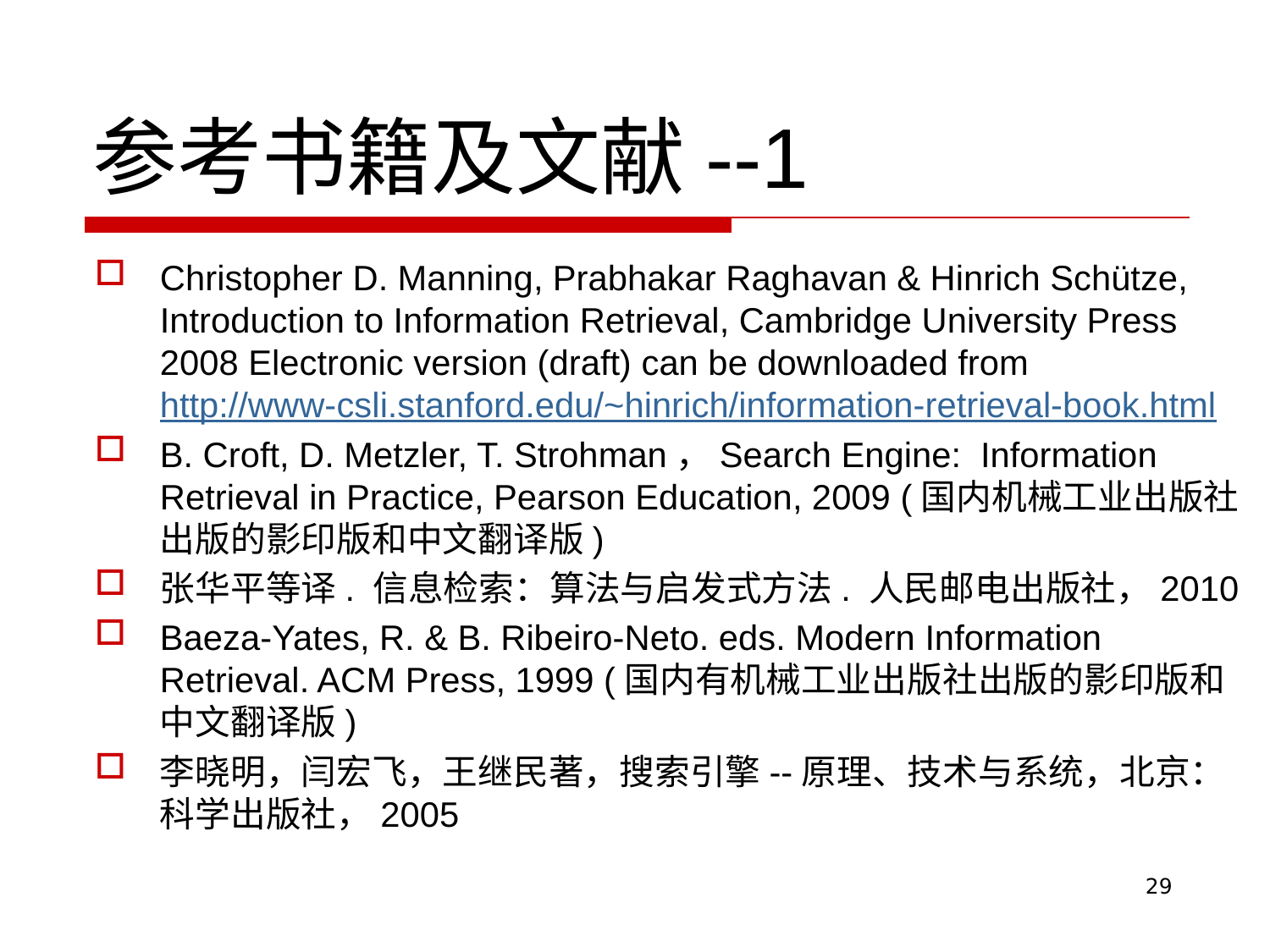

# 参考书籍及文献--1
Christopher D. Manning, Prabhakar Raghavan & Hinrich Schütze, Introduction to Information Retrieval, Cambridge University Press 2008 Electronic version (draft) can be downloaded from http://www-csli.stanford.edu/~hinrich/information-retrieval-book.html
B. Croft, D. Metzler, T. Strohman，Search Engine:  Information Retrieval in Practice, Pearson Education, 2009 (国内机械工业出版社出版的影印版和中文翻译版)
张华平等译. 信息检索：算法与启发式方法. 人民邮电出版社，2010
Baeza-Yates, R. & B. Ribeiro-Neto. eds. Modern Information Retrieval. ACM Press, 1999 (国内有机械工业出版社出版的影印版和中文翻译版)
李晓明，闫宏飞，王继民著，搜索引擎--原理、技术与系统，北京：科学出版社，2005
29